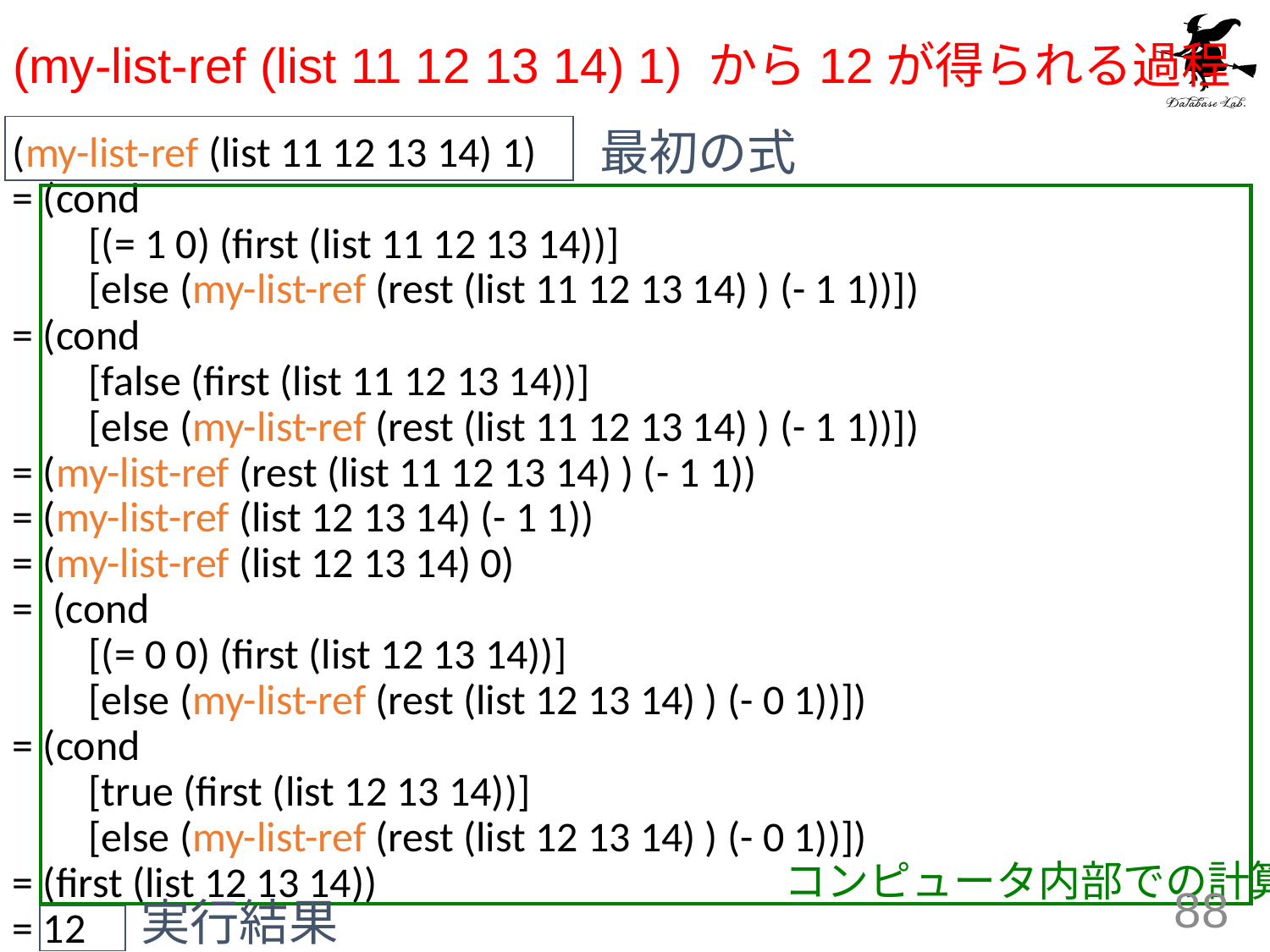

# (my-list-ref (list 11 12 13 14) 1) から12が得られる過程
最初の式

(my-list-ref (list 11 12 13 14) 1)
= (cond
        [(= 1 0) (first (list 11 12 13 14))]
        [else (my-list-ref (rest (list 11 12 13 14) ) (- 1 1))])
= (cond
        [false (first (list 11 12 13 14))]
        [else (my-list-ref (rest (list 11 12 13 14) ) (- 1 1))])
= (my-list-ref (rest (list 11 12 13 14) ) (- 1 1))
= (my-list-ref (list 12 13 14) (- 1 1))
= (my-list-ref (list 12 13 14) 0)
=  (cond
        [(= 0 0) (first (list 12 13 14))]
        [else (my-list-ref (rest (list 12 13 14) ) (- 0 1))])
= (cond
        [true (first (list 12 13 14))]
        [else (my-list-ref (rest (list 12 13 14) ) (- 0 1))])
= (first (list 12 13 14))
= 12

コンピュータ内部での計算
88
実行結果